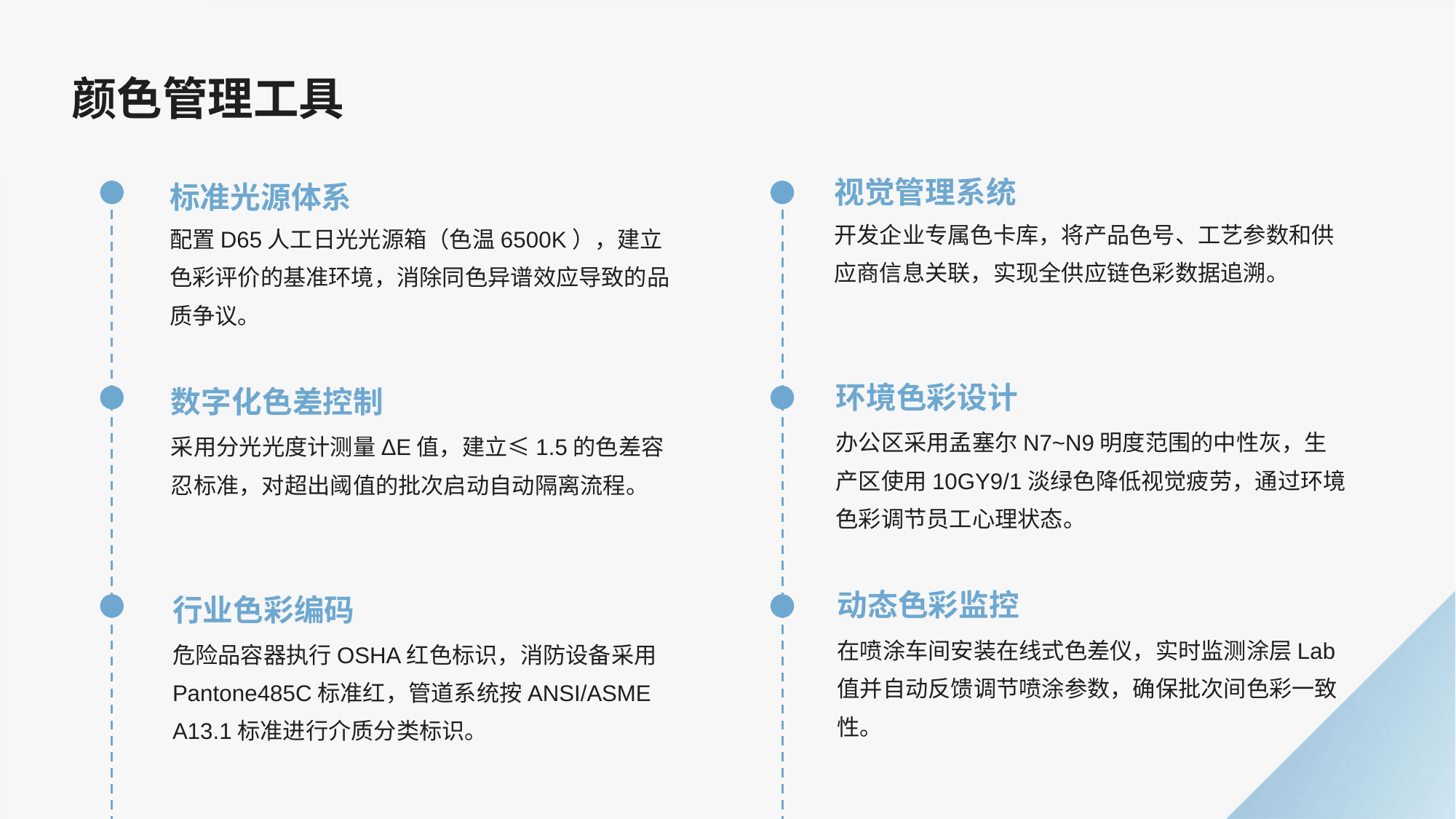

颜色管理工具
视觉管理系统
标准光源体系

开发企业专属色卡库，将产品色号、工艺参数和供应商信息关联，实现全供应链色彩数据追溯。
配置D65人工日光光源箱（色温6500K），建立色彩评价的基准环境，消除同色异谱效应导致的品质争议。
环境色彩设计
数字化色差控制
办公区采用孟塞尔N7~N9明度范围的中性灰，生产区使用10GY9/1淡绿色降低视觉疲劳，通过环境色彩调节员工心理状态。
采用分光光度计测量ΔE值，建立≤1.5的色差容忍标准，对超出阈值的批次启动自动隔离流程。
动态色彩监控
行业色彩编码
在喷涂车间安装在线式色差仪，实时监测涂层Lab值并自动反馈调节喷涂参数，确保批次间色彩一致性。
危险品容器执行OSHA红色标识，消防设备采用Pantone485C标准红，管道系统按ANSI/ASME A13.1标准进行介质分类标识。